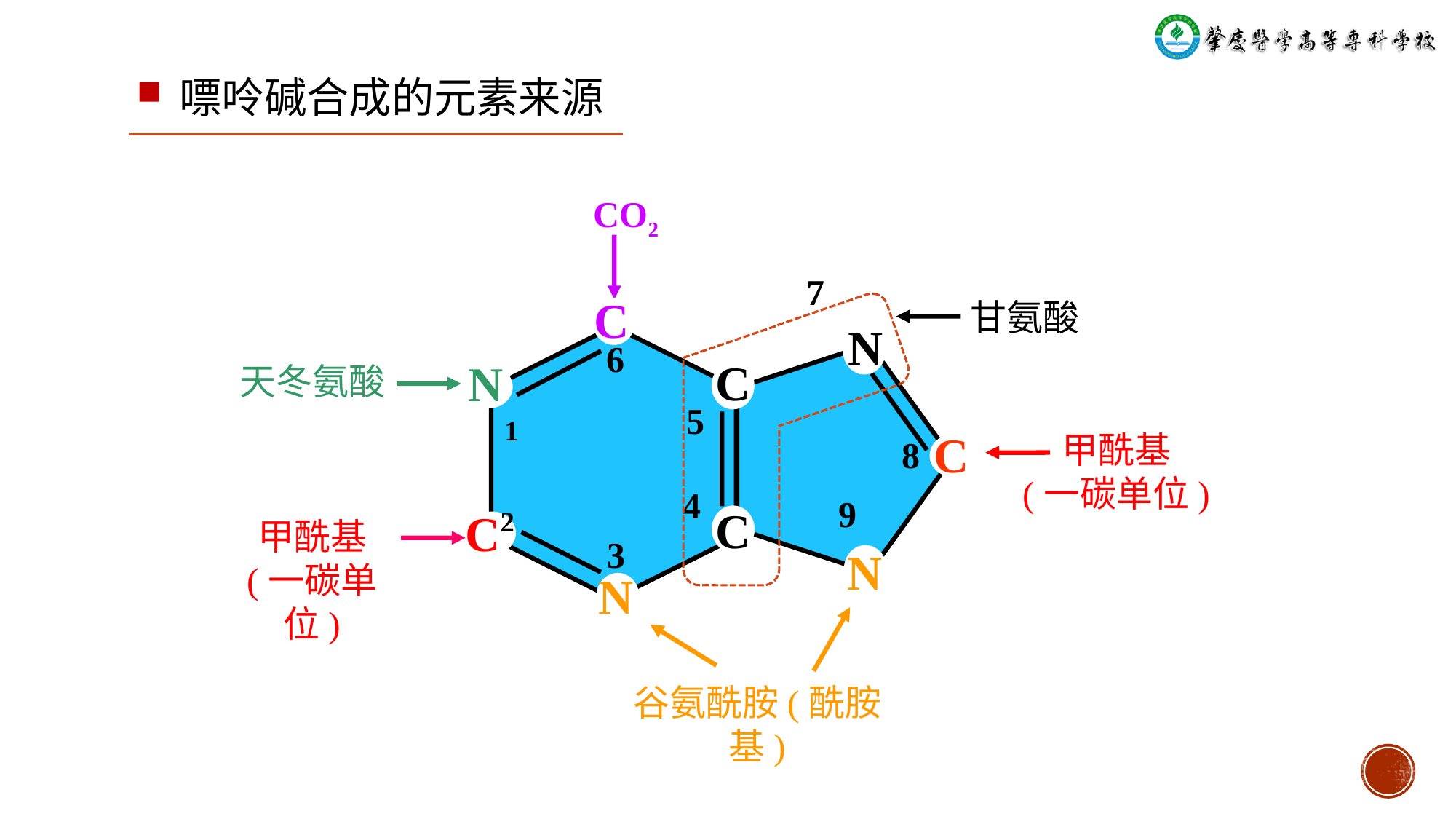

嘌呤碱合成的元素来源
CO2

7
甘氨酸
C

N

6

C
N
天冬氨酸

1

5

甲酰基
(一碳单位)
C
8

4
9
C
C2

甲酰基
(一碳单位)

3

N

N

谷氨酰胺(酰胺基)